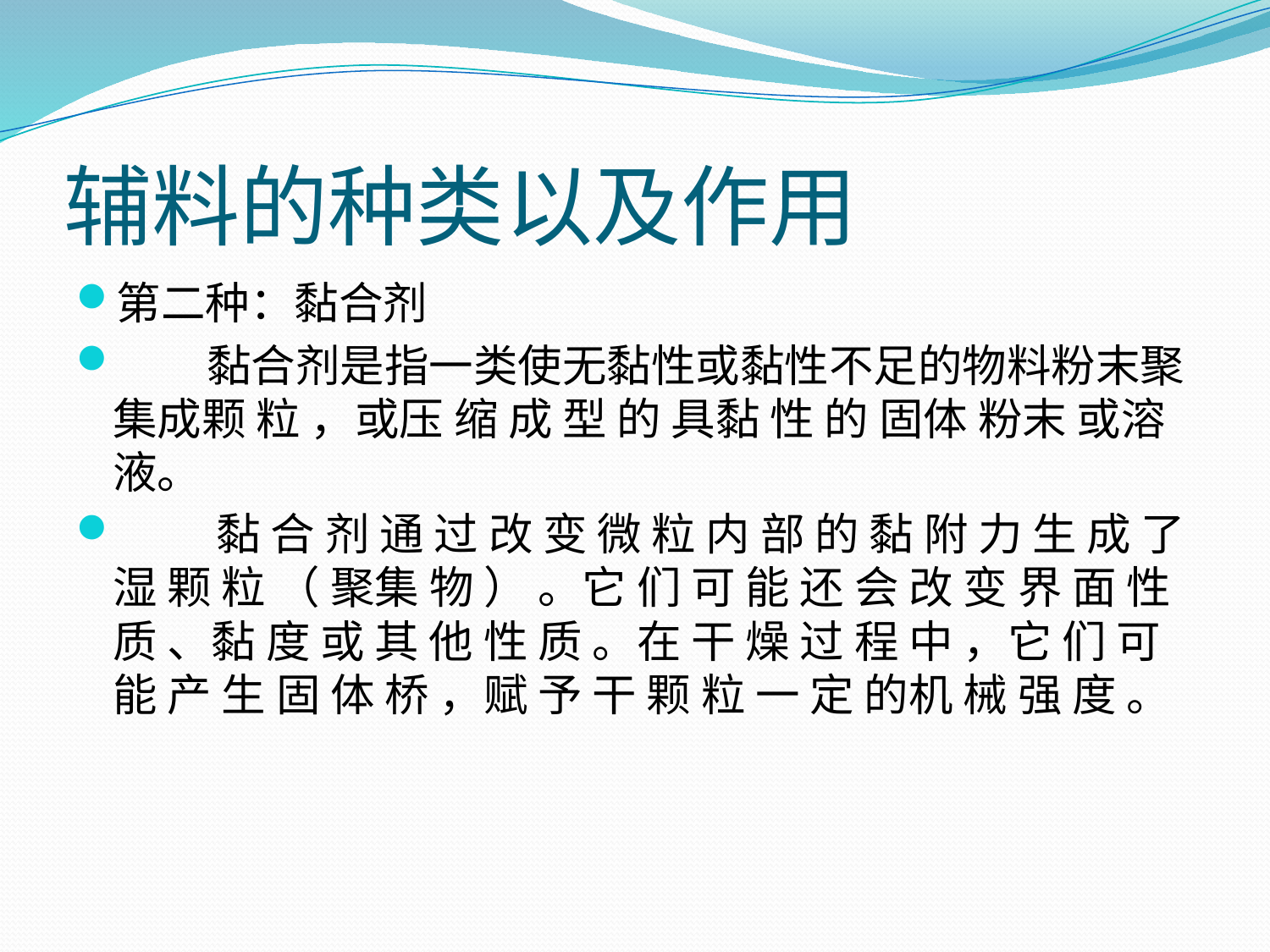

# 辅料的种类以及作用
第二种：黏合剂
        黏合剂是指一类使无黏性或黏性不足的物料粉末聚集成颗 粒 ，或压 缩 成 型 的 具黏 性 的 固体 粉末 或溶 液。
         黏 合 剂 通 过 改 变 微 粒 内 部 的 黏 附 力 生 成 了 湿 颗 粒 （ 聚集 物 ） 。它 们 可 能 还 会 改 变 界 面 性 质 、黏 度 或 其 他 性 质 。在 干 燥 过 程 中 ，它 们 可 能 产 生 固 体 桥 ，赋 予 干 颗 粒 一 定 的机 械 强 度 。